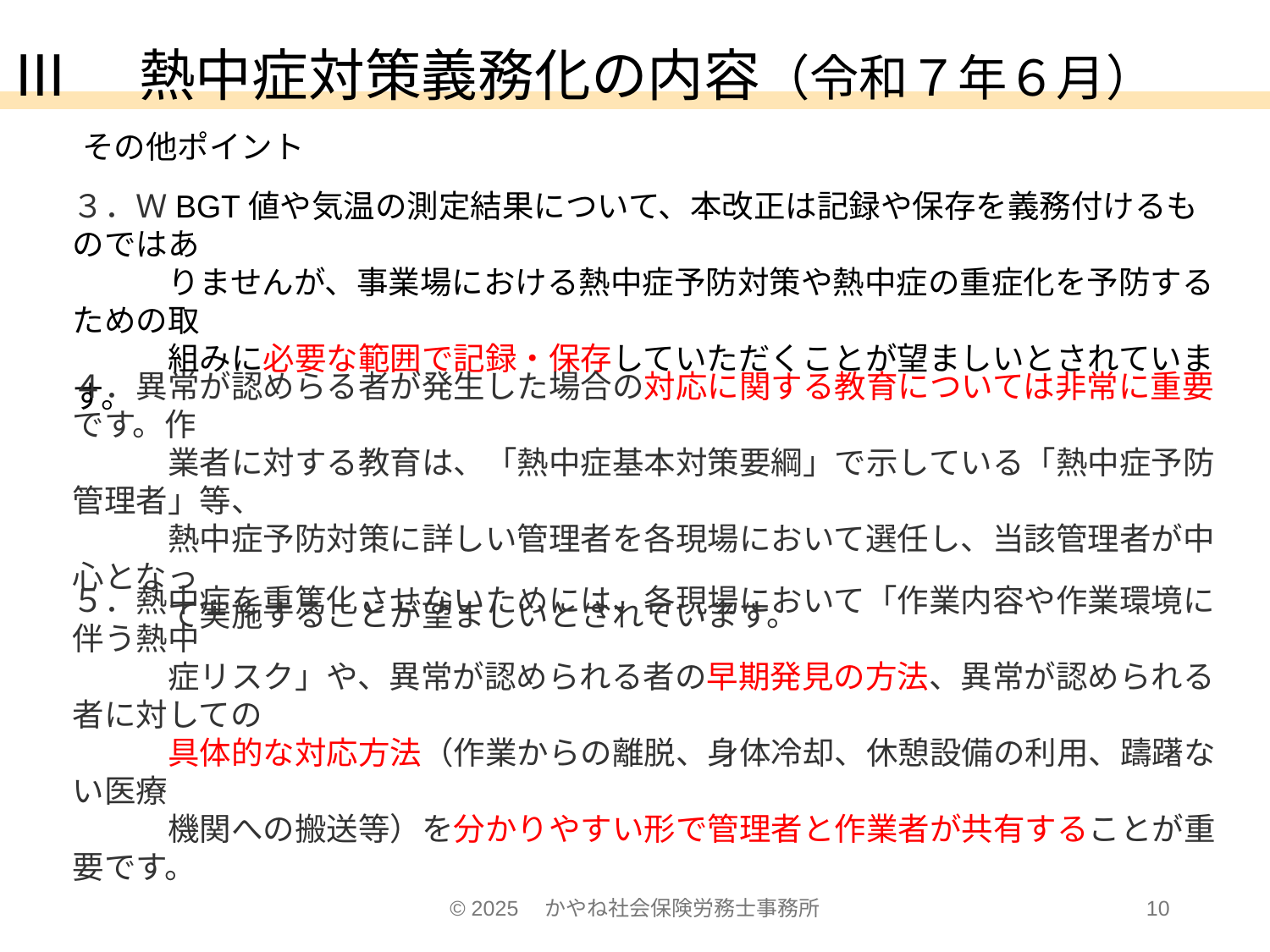

Ⅲ　熱中症対策義務化の内容（令和７年６月）
その他ポイント
３．ＷBGT値や気温の測定結果について、本改正は記録や保存を義務付けるものではあ
　　　りませんが、事業場における熱中症予防対策や熱中症の重症化を予防するための取
　　　組みに必要な範囲で記録・保存していただくことが望ましいとされています。
４．異常が認めらる者が発生した場合の対応に関する教育については非常に重要です。作
　　　業者に対する教育は、「熱中症基本対策要綱」で示している「熱中症予防管理者」等、
　　　熱中症予防対策に詳しい管理者を各現場において選任し、当該管理者が中心となっ
　　　て実施することが望ましいとされています。
５．熱中症を重篤化させないためには、各現場において「作業内容や作業環境に伴う熱中
　　　症リスク」や、異常が認められる者の早期発見の方法、異常が認められる者に対しての
　　　具体的な対応方法（作業からの離脱、身体冷却、休憩設備の利用、躊躇ない医療
　　　機関への搬送等）を分かりやすい形で管理者と作業者が共有することが重要です。
© 2025　かやね社会保険労務士事務所
10